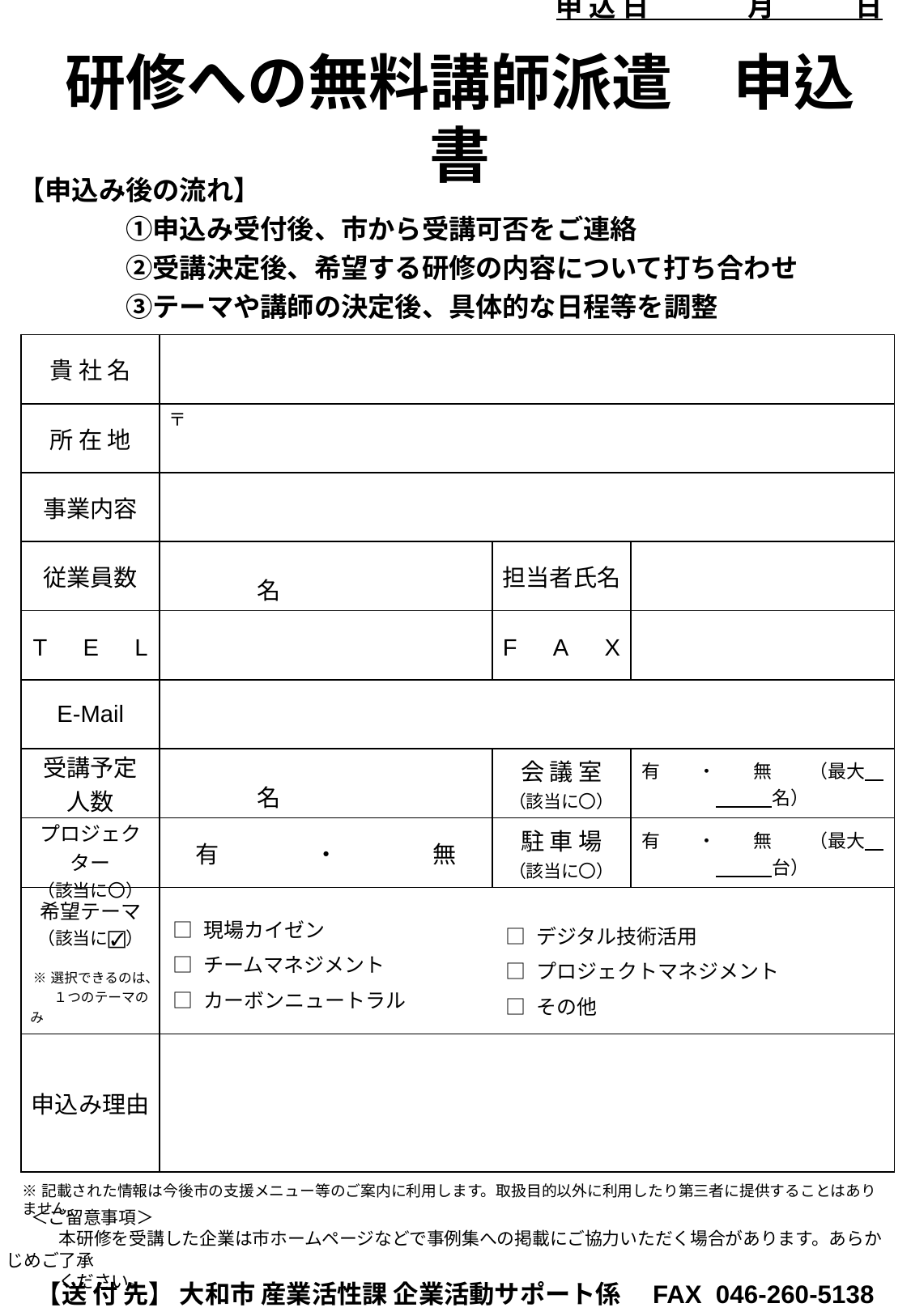

申 込 日   　　　月　　　日

研修への無料講師派遣　申込書
【申込み後の流れ】
　　　　①申込み受付後、市から受講可否をご連絡
　　　　②受講決定後、希望する研修の内容について打ち合わせ
　　　　③テーマや講師の決定後、具体的な日程等を調整
| 貴 社 名 |  |  |  |
| --- | --- | --- | --- |
| 所 在 地 | 〒 |  |  |
| 事業内容 |  |  |  |
| 従業員数 | 名 | 担当者氏名 |  |
| T　E　L |  | F　A　X |  |
| E-Mail |  |  |  |
| 受講予定 人数 | 名 | 会 議 室 （該当に〇） | 有　　・　　無　　（最大　　　　名） |
| プロジェクター （該当に〇） | 有　　　　・　　　　無 | 駐 車 場 （該当に〇） | 有　　・　　無　　（最大　　　　台） |
| 希望テーマ （該当に☑） ※選択できるのは、 　１つのテーマのみ | □ 現場カイゼン □ チームマネジメント □ カーボンニュートラル | □ デジタル技術活用 □ プロジェクトマネジメント □ その他 |  |
| 申込み理由 |  |  |  |
※記載された情報は今後市の支援メニュー等のご案内に利用します。取扱目的以外に利用したり第三者に提供することはありません。
 　＜ご留意事項＞
　　　本研修を受講した企業は市ホームページなどで事例集への掲載にご協力いただく場合があります。あらかじめご了承
　　　ください。
【送 付 先】 大和市 産業活性課 企業活動サポート係　FAX  046-260-5138